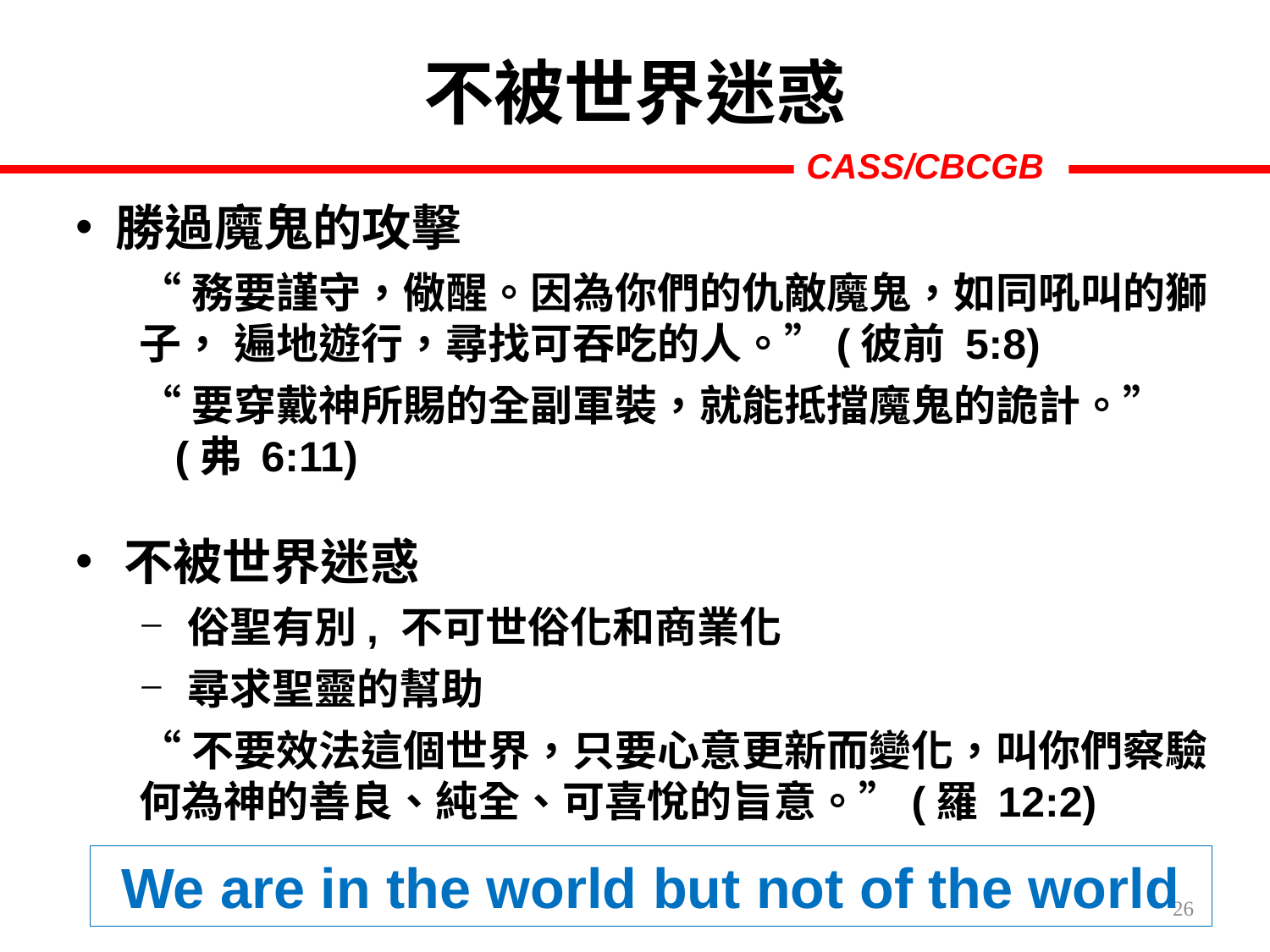

不被世界迷惑
勝過魔鬼的攻擊
“務要謹守，儆醒。因為你們的仇敵魔鬼，如同吼叫的獅子， 遍地遊行，尋找可吞吃的人。”(彼前 5:8)
“要穿戴神所賜的全副軍裝，就能抵擋魔鬼的詭計。”
   (弗 6:11)

不被世界迷惑
俗聖有別, 不可世俗化和商業化
尋求聖靈的幫助
“不要效法這個世界，只要心意更新而變化，叫你們察驗何為神的善良、純全、可喜悅的旨意。”(羅 12:2)

We are in the world but not of the world
26